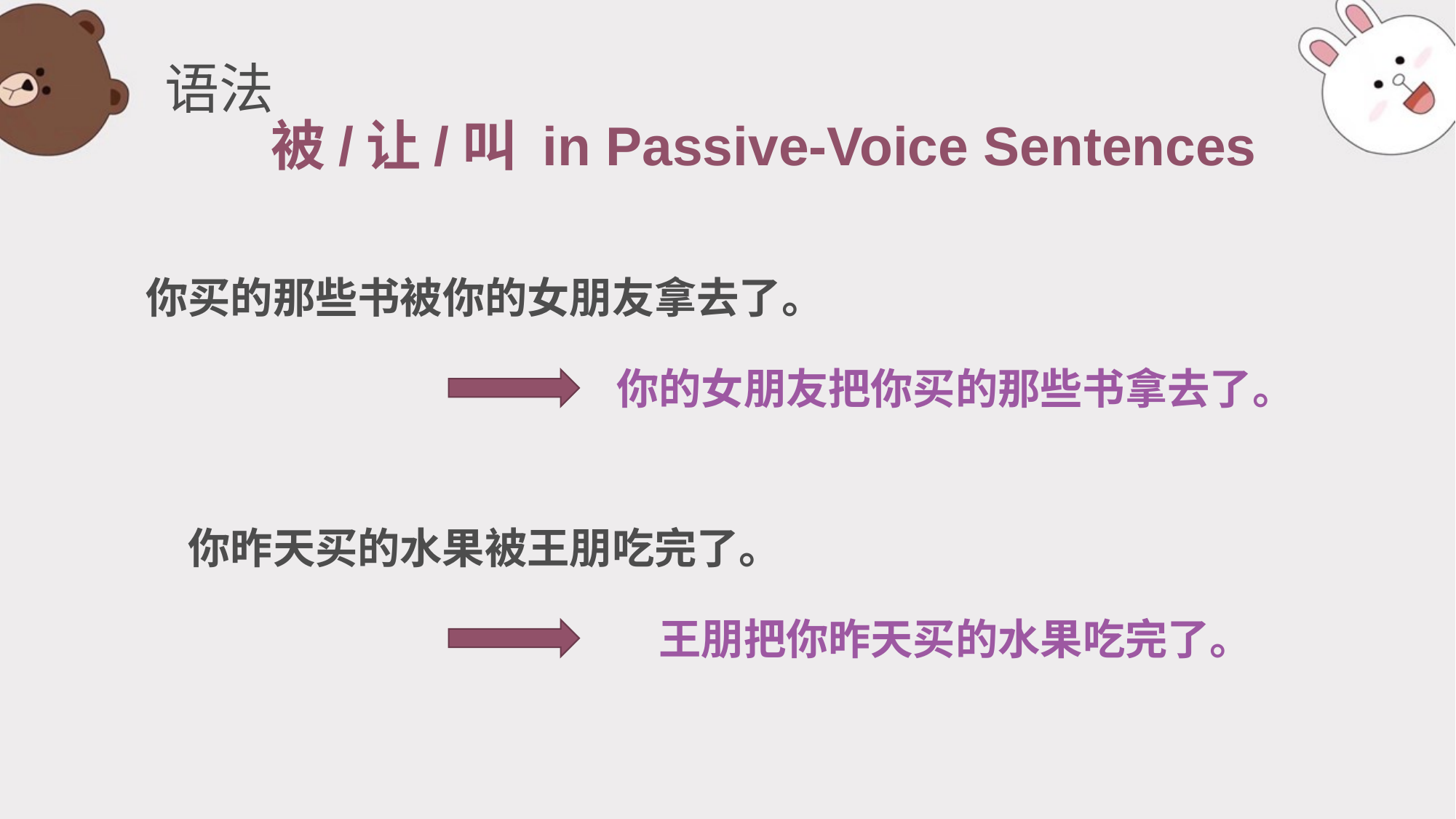

语法
# 被/让/叫 in Passive-Voice Sentences
你买的那些书被你的女朋友拿去了。
你的女朋友把你买的那些书拿去了。

你昨天买的水果被王朋吃完了。
王朋把你昨天买的水果吃完了。